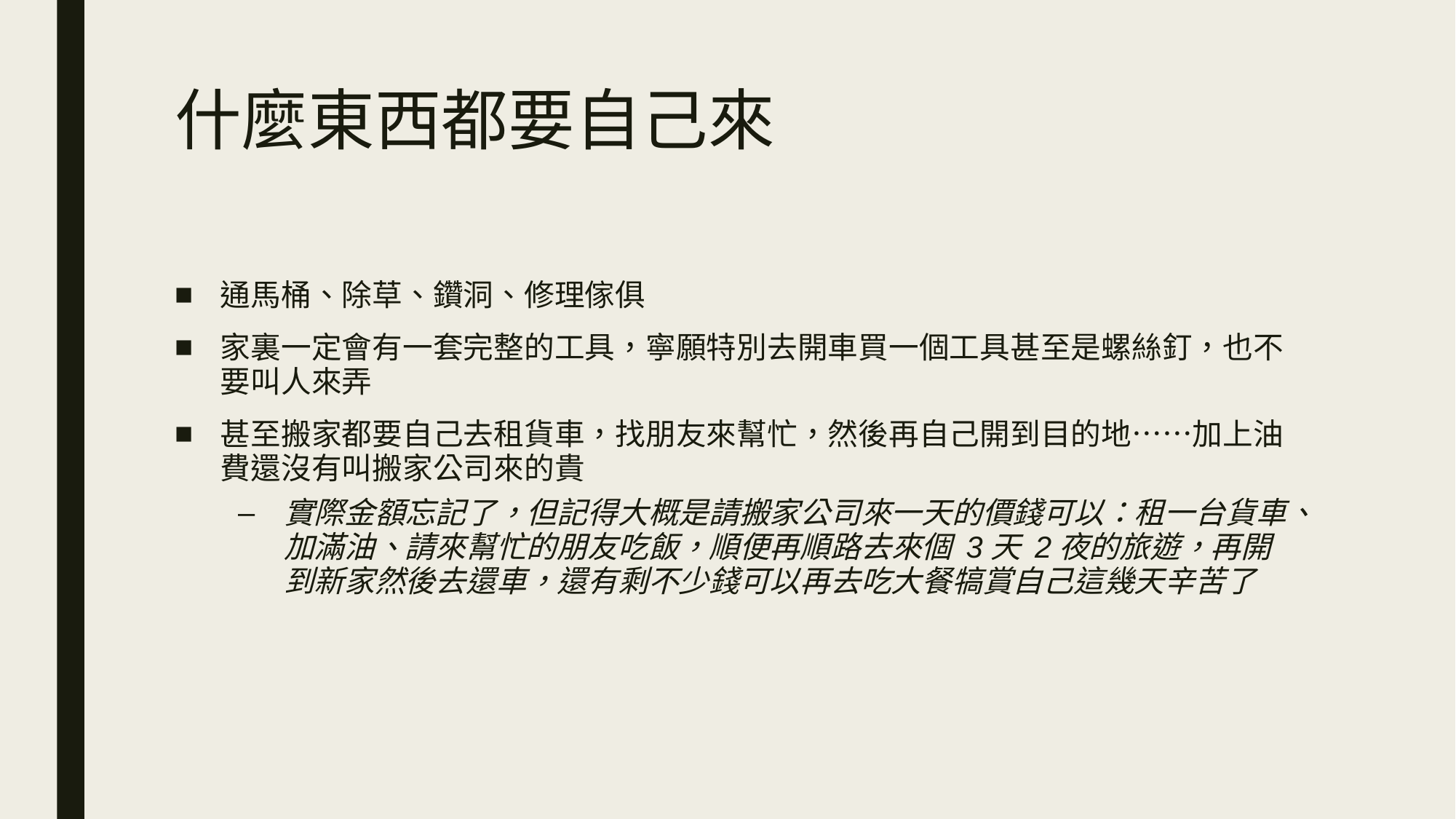

# 什麼東西都要自己來
通馬桶、除草、鑽洞、修理傢俱
家裏一定會有一套完整的工具，寧願特別去開車買一個工具甚至是螺絲釘，也不要叫人來弄
甚至搬家都要自己去租貨車，找朋友來幫忙，然後再自己開到目的地⋯⋯加上油費還沒有叫搬家公司來的貴
實際金額忘記了，但記得大概是請搬家公司來一天的價錢可以：租一台貨車、加滿油、請來幫忙的朋友吃飯，順便再順路去來個 3天 2夜的旅遊，再開到新家然後去還車，還有剩不少錢可以再去吃大餐犒賞自己這幾天辛苦了